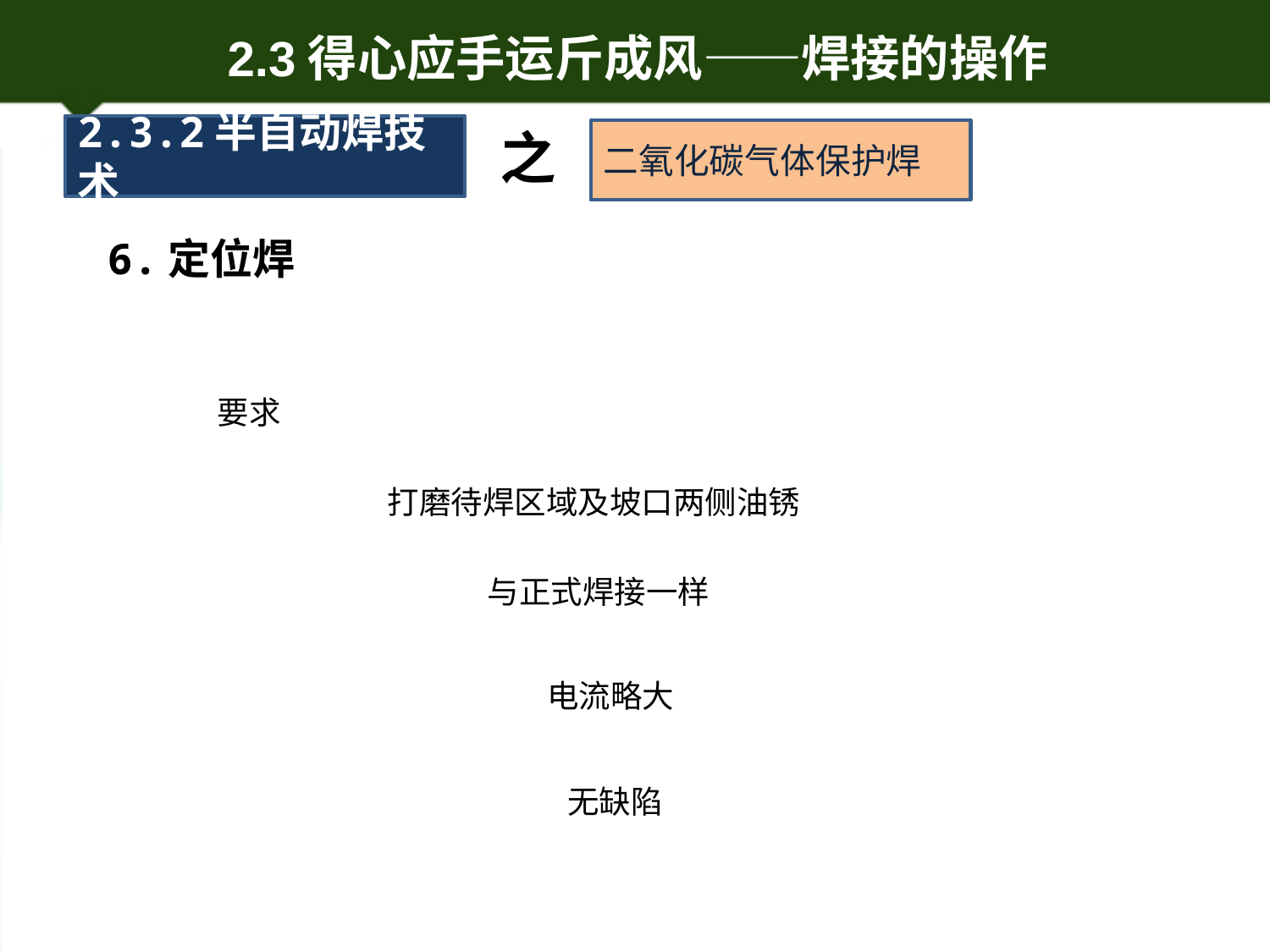

2.3.2半自动焊技术
之
二氧化碳气体保护焊
6.定位焊
要求
打磨待焊区域及坡口两侧油锈
与正式焊接一样
电流略大
无缺陷